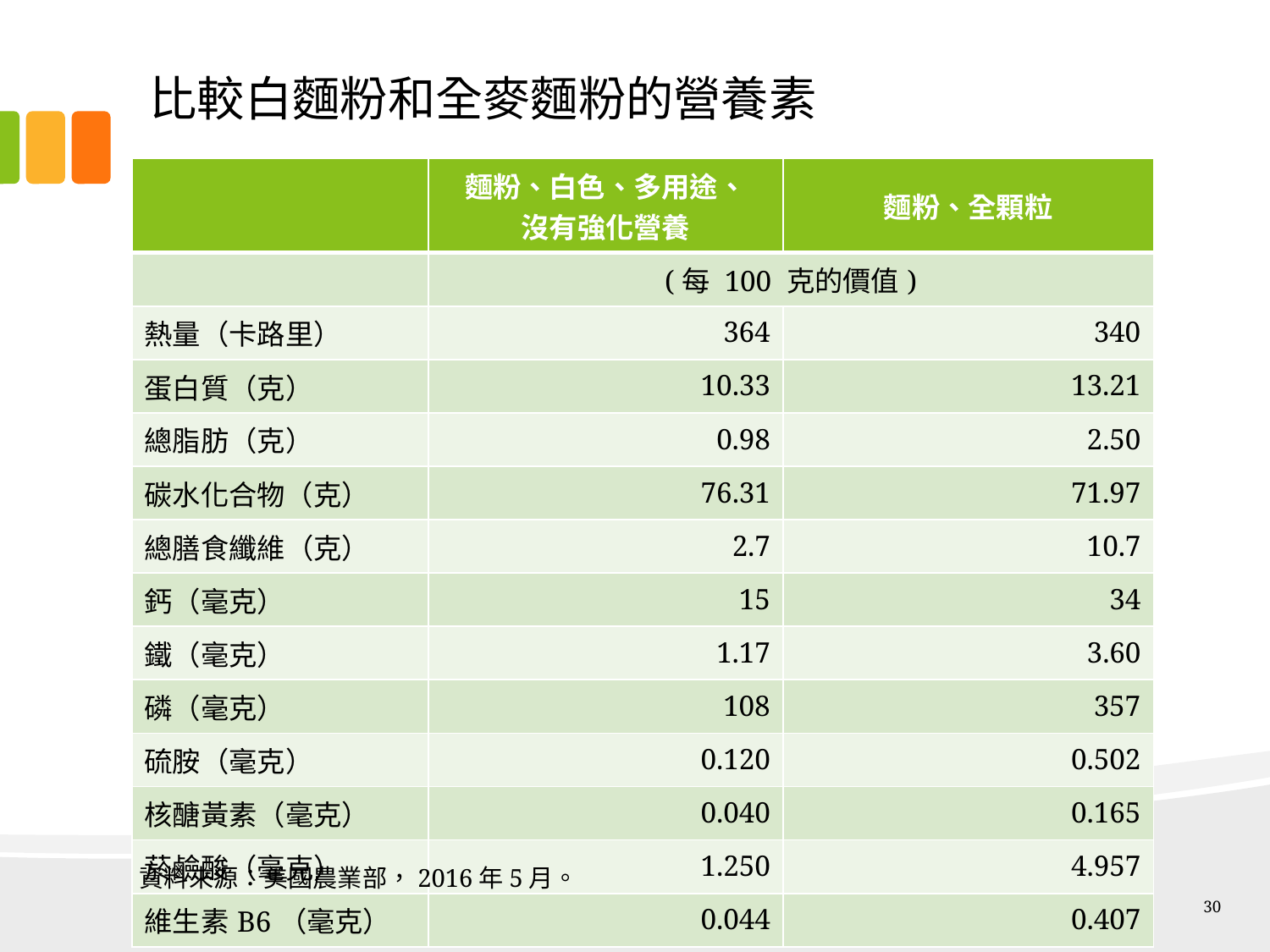

# 比較白麵粉和全麥麵粉的營養素
|  | 麵粉、白色、多用途、 沒有強化營養 | 麵粉、全顆粒 |
| --- | --- | --- |
|  | (每 100 克的價值) |  |
| 熱量（卡路里） | 364 | 340 |
| 蛋白質（克） | 10.33 | 13.21 |
| 總脂肪（克） | 0.98 | 2.50 |
| 碳水化合物（克） | 76.31 | 71.97 |
| 總膳食纖維（克） | 2.7 | 10.7 |
| 鈣（毫克） | 15 | 34 |
| 鐵（毫克） | 1.17 | 3.60 |
| 磷（毫克） | 108 | 357 |
| 硫胺（毫克） | 0.120 | 0.502 |
| 核醣黃素（毫克） | 0.040 | 0.165 |
| 菸鹼酸（毫克） | 1.250 | 4.957 |
| 維生素B6（毫克） | 0.044 | 0.407 |
資料來源：美國農業部，2016年5月。
30